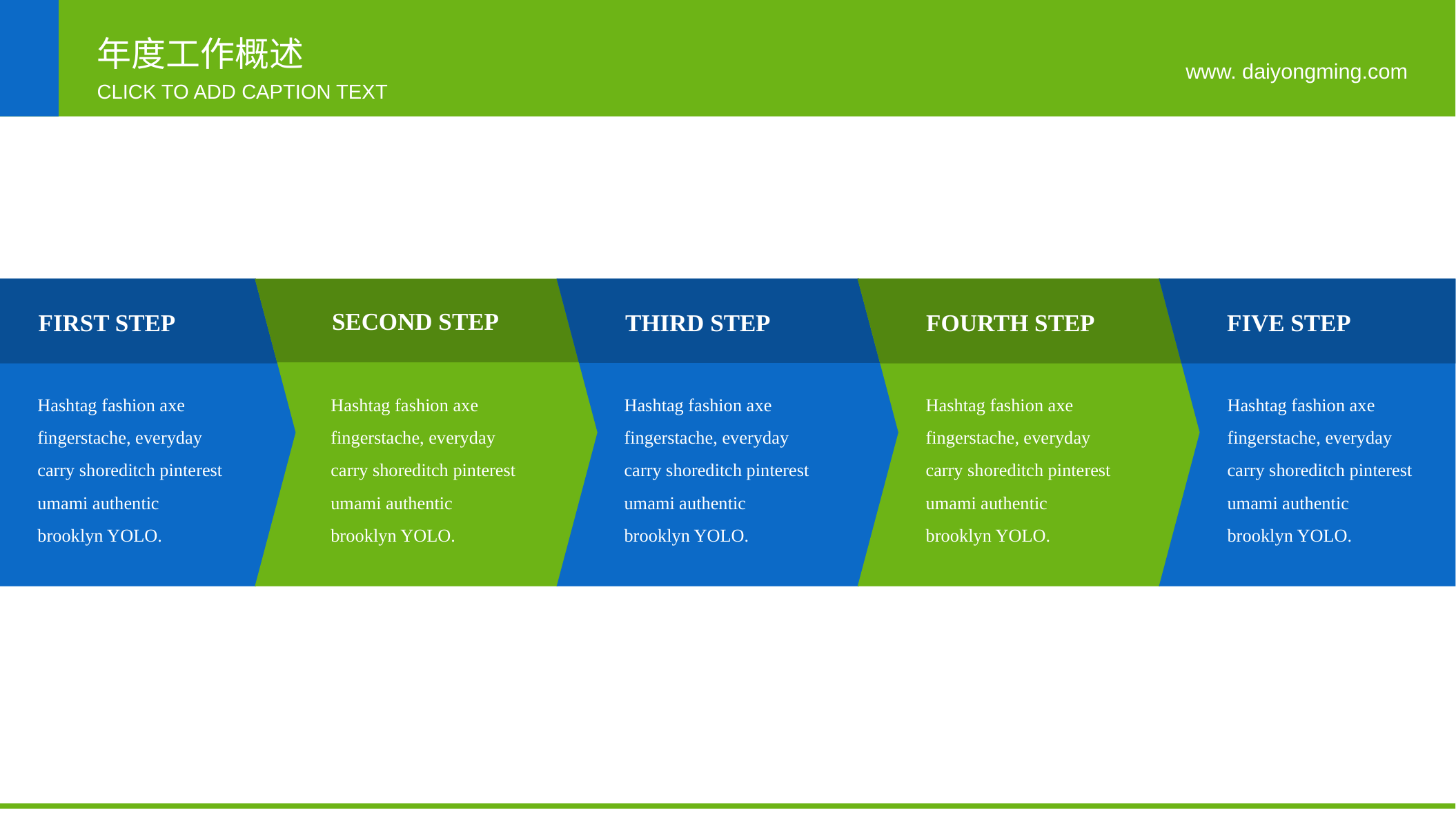

年度工作概述
www. daiyongming.com
CLICK TO ADD CAPTION TEXT

SECOND STEP
Hashtag fashion axe fingerstache, everyday carry shoreditch pinterest umami authentic brooklyn YOLO.

THIRD STEP
Hashtag fashion axe fingerstache, everyday carry shoreditch pinterest umami authentic brooklyn YOLO.

FOURTH STEP
Hashtag fashion axe fingerstache, everyday carry shoreditch pinterest umami authentic brooklyn YOLO.

FIRST STEP
Hashtag fashion axe fingerstache, everyday carry shoreditch pinterest umami authentic brooklyn YOLO.

FIVE STEP
Hashtag fashion axe fingerstache, everyday carry shoreditch pinterest umami authentic brooklyn YOLO.